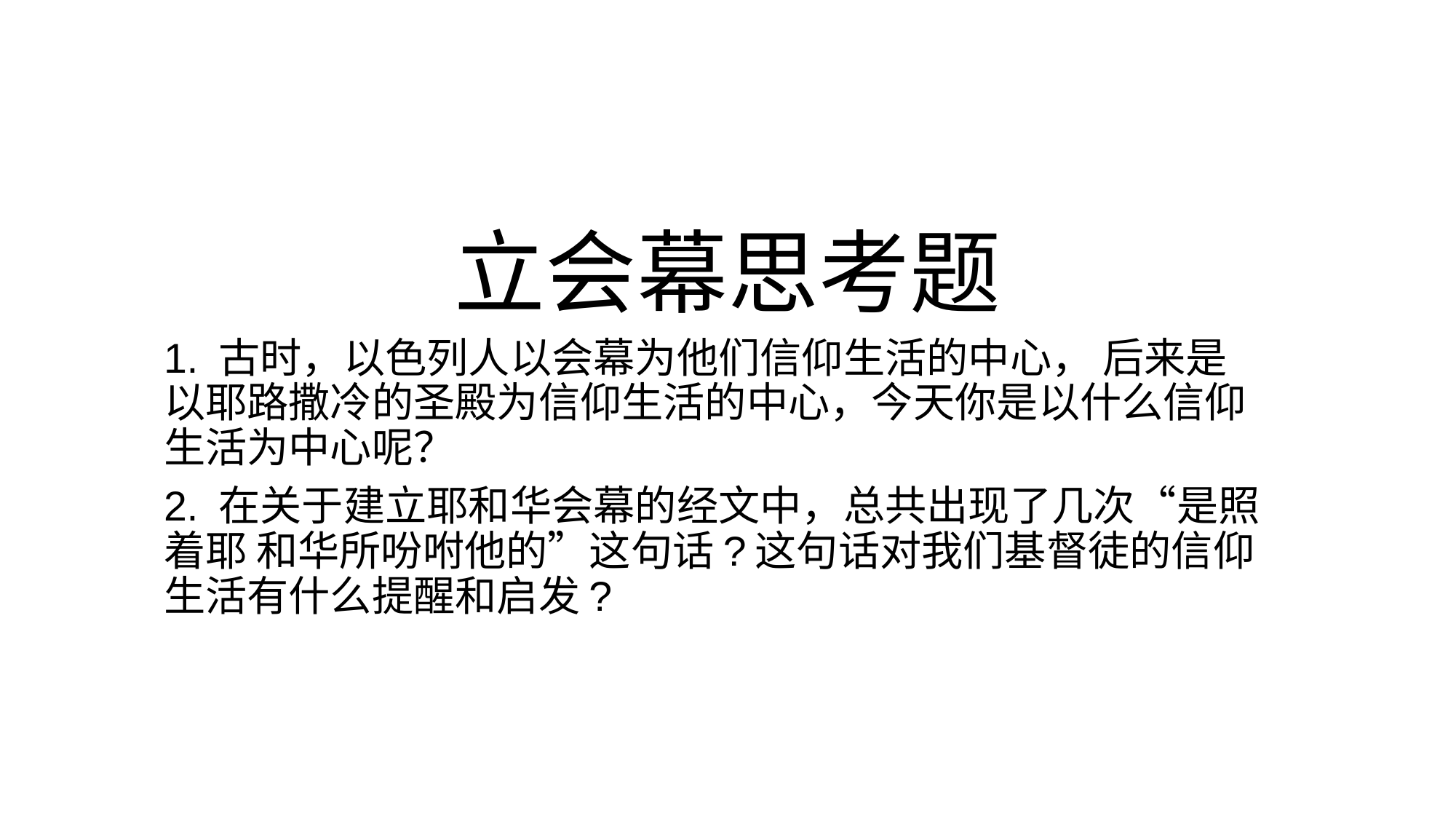

# 立会幕思考题
1. 古时，以色列人以会幕为他们信仰生活的中心， 后来是以耶路撒冷的圣殿为信仰生活的中心，今天你是以什么信仰生活为中心呢？
2. 在关于建立耶和华会幕的经文中，总共出现了几次“是照着耶 和华所吩咐他的”这句话?这句话对我们基督徒的信仰生活有什么提醒和启发?